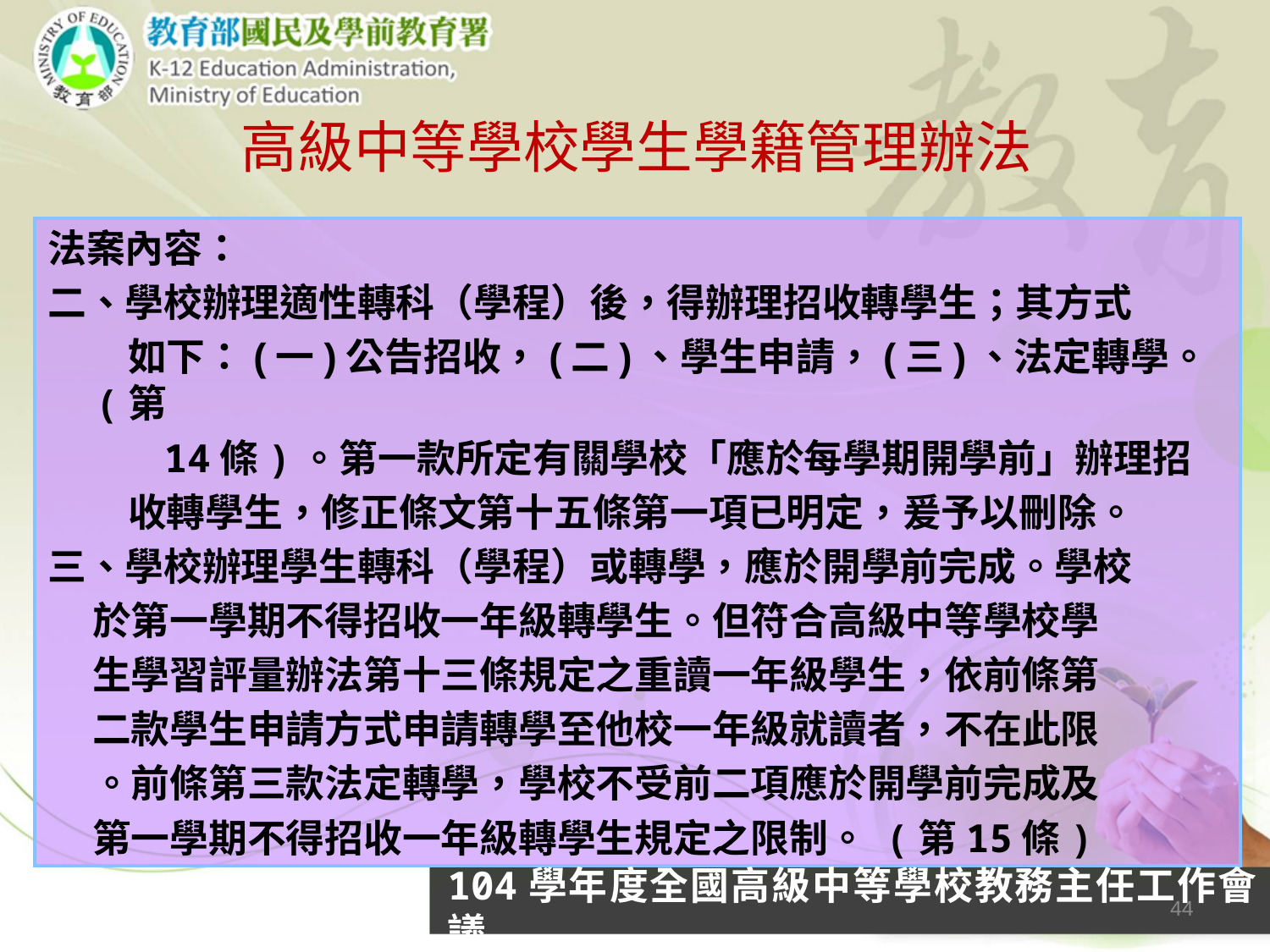

# 高級中等學校學生學籍管理辦法
法案內容：
二、學校辦理適性轉科（學程）後，得辦理招收轉學生；其方式
        如下：(一)公告招收，(二)、學生申請，(三)、法定轉學。(第
     14條)。第一款所定有關學校「應於每學期開學前」辦理招
        收轉學生，修正條文第十五條第一項已明定，爰予以刪除。
三、學校辦理學生轉科（學程）或轉學，應於開學前完成。學校
    於第一學期不得招收一年級轉學生。但符合高級中等學校學
    生學習評量辦法第十三條規定之重讀一年級學生，依前條第
    二款學生申請方式申請轉學至他校一年級就讀者，不在此限
    。前條第三款法定轉學，學校不受前二項應於開學前完成及
    第一學期不得招收一年級轉學生規定之限制。 (第15條)
104學年度全國高級中等學校教務主任工作會議
44